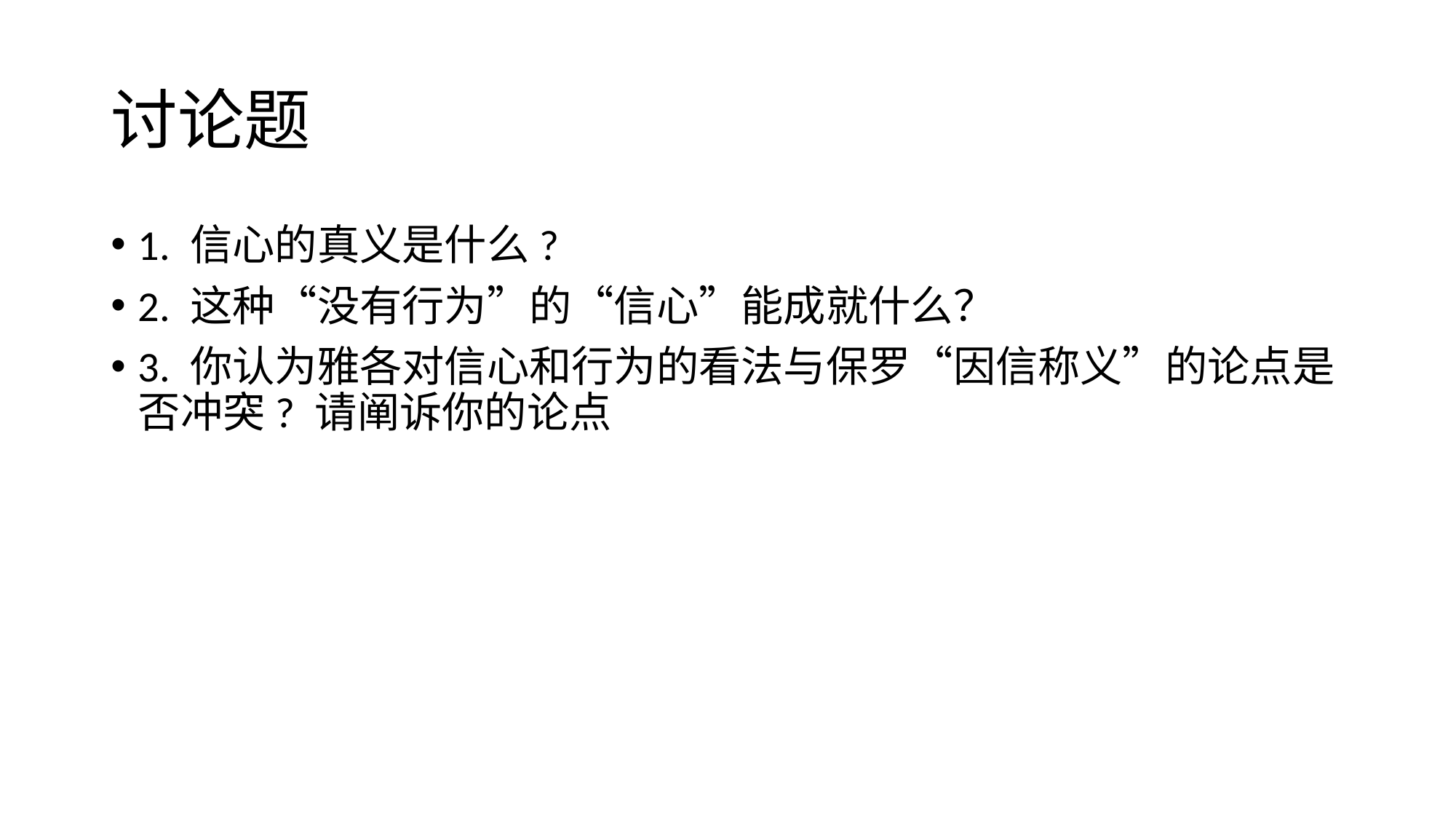

# 讨论题
1. 信心的真义是什么?
2. 这种“没有行为”的“信心”能成就什么？
3. 你认为雅各对信心和行为的看法与保罗“因信称义”的论点是否冲突? 请阐诉你的论点